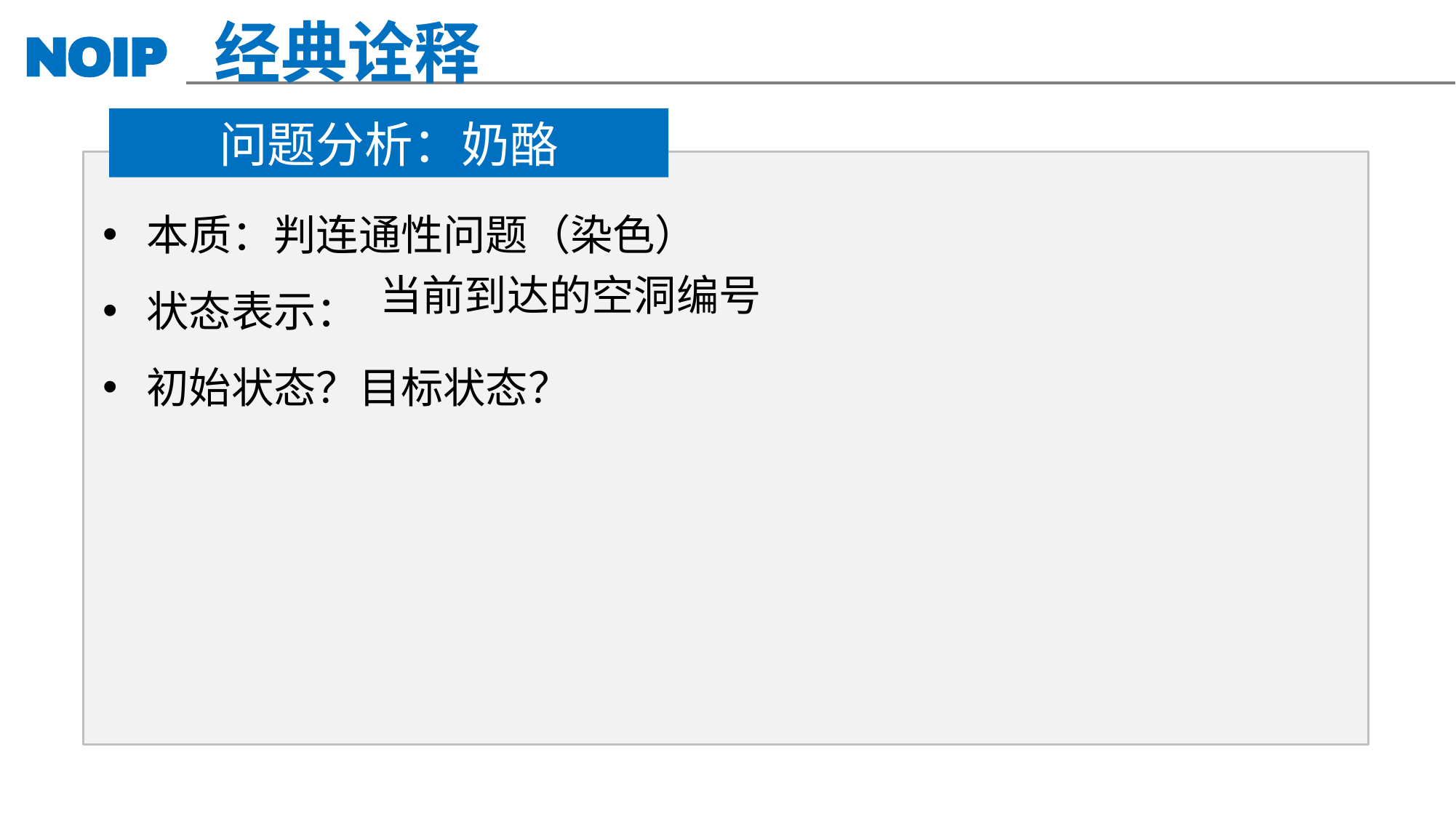

经典诠释
问题分析：奶酪

  本质：判连通性问题（染色）
  状态表示：
  初始状态？目标状态？
当前到达的空洞编号